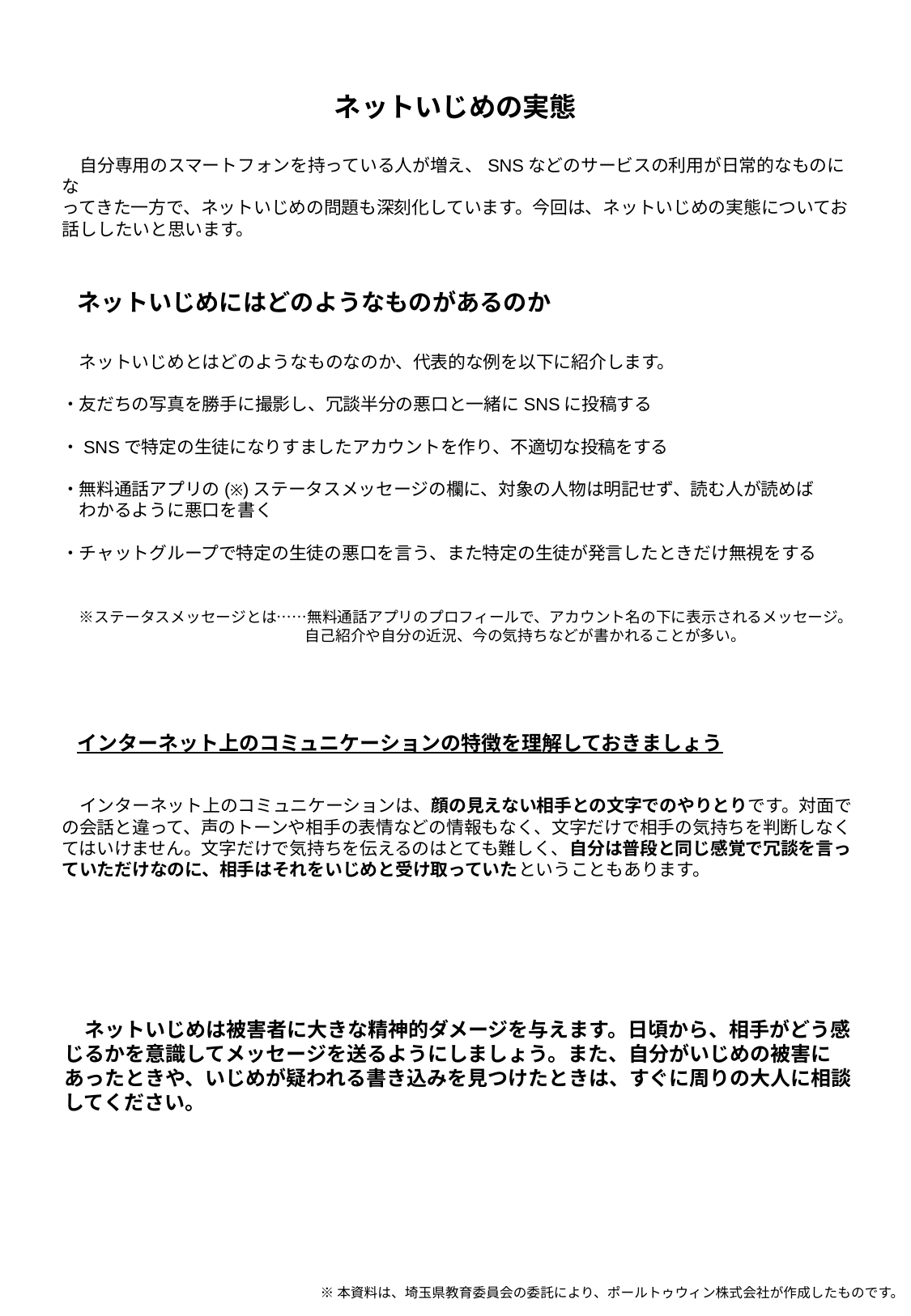

ネットいじめの実態
　自分専用のスマートフォンを持っている人が増え、SNSなどのサービスの利用が日常的なものにな
ってきた一方で、ネットいじめの問題も深刻化しています。今回は、ネットいじめの実態についてお話ししたいと思います。
ネットいじめにはどのようなものがあるのか
　ネットいじめとはどのようなものなのか、代表的な例を以下に紹介します。

・友だちの写真を勝手に撮影し、冗談半分の悪口と一緒にSNSに投稿する

・SNSで特定の生徒になりすましたアカウントを作り、不適切な投稿をする

・無料通話アプリの(※)ステータスメッセージの欄に、対象の人物は明記せず、読む人が読めば
　わかるように悪口を書く

・チャットグループで特定の生徒の悪口を言う、また特定の生徒が発言したときだけ無視をする

　※ステータスメッセージとは……無料通話アプリのプロフィールで、アカウント名の下に表示されるメッセージ。
　　　　　　　　　　　　　　　　自己紹介や自分の近況、今の気持ちなどが書かれることが多い。
インターネット上のコミュニケーションの特徴を理解しておきましょう
　インターネット上のコミュニケーションは、顔の見えない相手との文字でのやりとりです。対面での会話と違って、声のトーンや相手の表情などの情報もなく、文字だけで相手の気持ちを判断しなくてはいけません。文字だけで気持ちを伝えるのはとても難しく、自分は普段と同じ感覚で冗談を言っていただけなのに、相手はそれをいじめと受け取っていたということもあります。
　ネットいじめは被害者に大きな精神的ダメージを与えます。日頃から、相手がどう感じるかを意識してメッセージを送るようにしましょう。また、自分がいじめの被害にあったときや、いじめが疑われる書き込みを見つけたときは、すぐに周りの大人に相談してください。
※本資料は、埼玉県教育委員会の委託により、ポールトゥウィン株式会社が作成したものです。